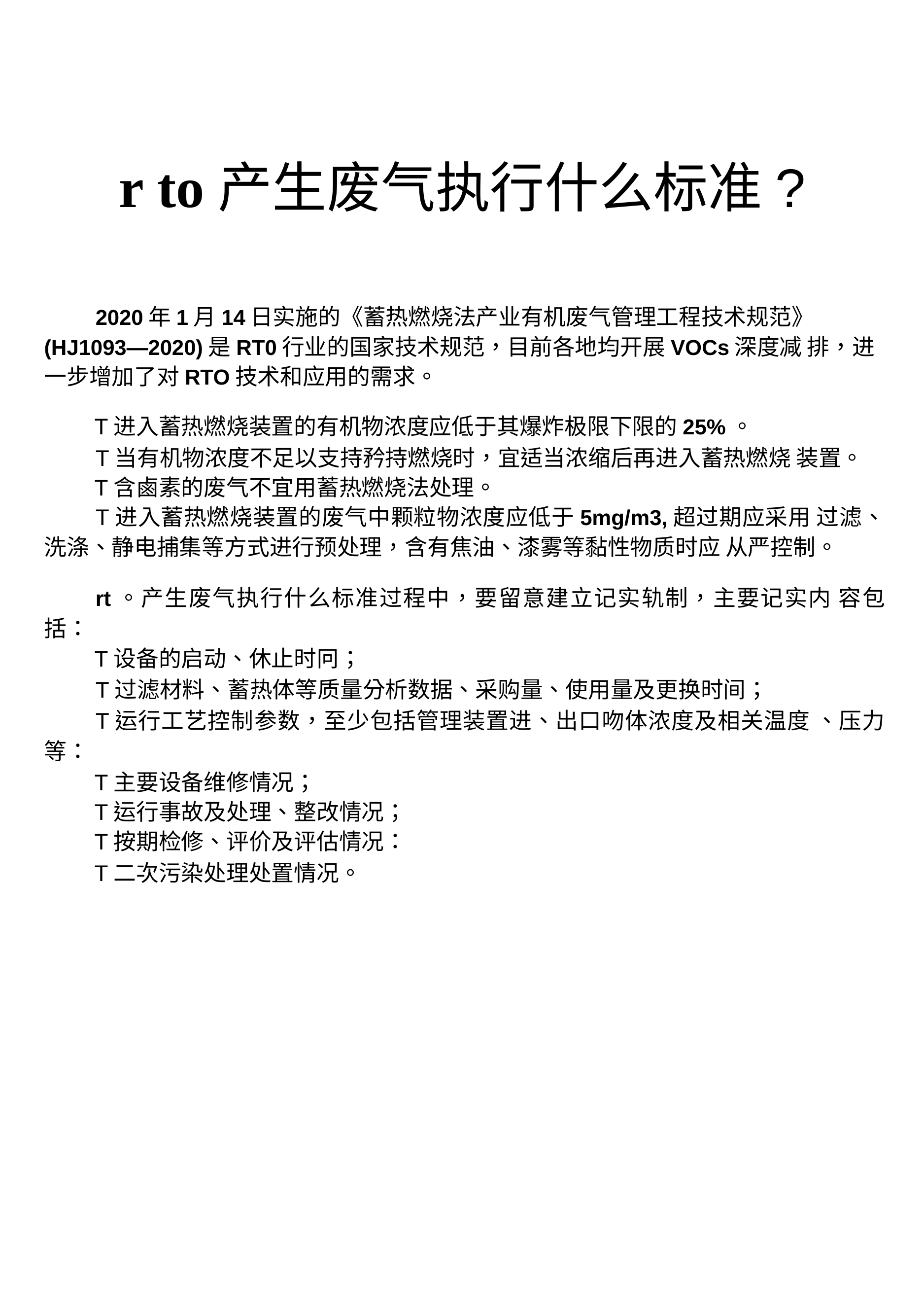

r to产生废气执行什么标准?
2020年1月14日实施的《蓄热燃烧法产业有机废气管理工程技术规范》 (HJ1093—2020)是RT0行业的国家技术规范，目前各地均开展VOCs深度减 排，进一步增加了对RTO技术和应用的需求。
T进入蓄热燃烧装置的有机物浓度应低于其爆炸极限下限的25%。
T当有机物浓度不足以支持矜持燃烧时，宜适当浓缩后再进入蓄热燃烧 装置。
T含鹵素的废气不宜用蓄热燃烧法处理。
T进入蓄热燃烧装置的废气中颗粒物浓度应低于5mg/m3,超过期应采用 过滤、洗涤、静电捕集等方式进行预处理，含有焦油、漆雾等黏性物质时应 从严控制。
rt。产生废气执行什么标准过程中，要留意建立记实轨制，主要记实内 容包括：
T设备的启动、休止时冋；
T过滤材料、蓄热体等质量分析数据、采购量、使用量及更换时间；
T运行工艺控制参数，至少包括管理装置进、出口吻体浓度及相关温度 、压力等：
T主要设备维修情况；
T运行事故及处理、整改情况；
T按期检修、评价及评估情况：
T二次污染处理处置情况。